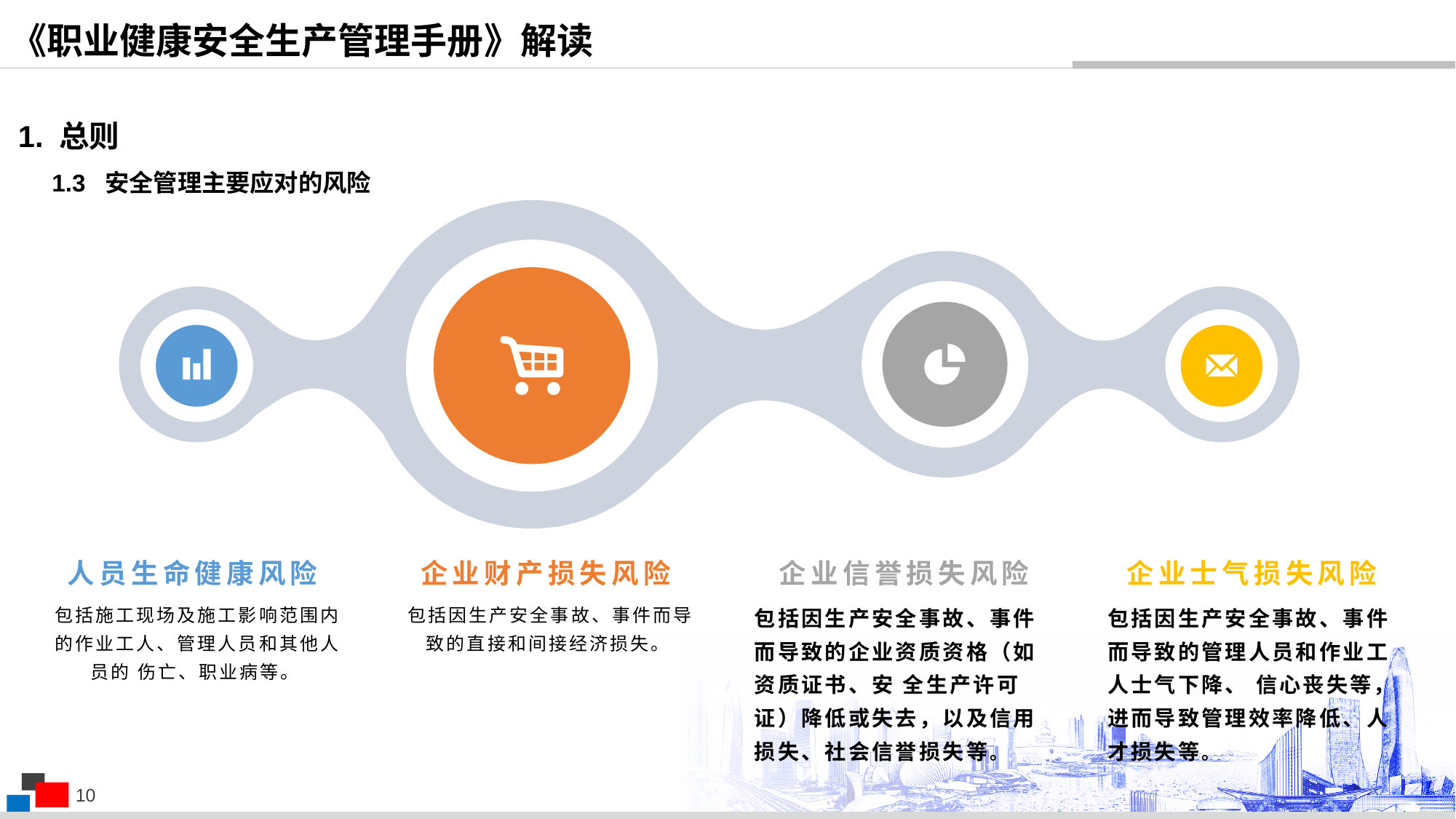

《职业健康安全生产管理手册》解读
1. 总则
1.3  安全管理主要应对的风险

人员生命健康风险
企业财产损失风险
企业信誉损失风险
企业士气损失风险
包括施工现场及施工影响范围内的作业工人、管理人员和其他人员的 伤亡、职业病等。
包括因生产安全事故、事件而导致的直接和间接经济损失。
包括因生产安全事故、事件而导致的企业资质资格（如资质证书、安 全生产许可证）降低或失去，以及信用损失、社会信誉损失等。
包括因生产安全事故、事件而导致的管理人员和作业工人士气下降、 信心丧失等，进而导致管理效率降低、人才损失等。